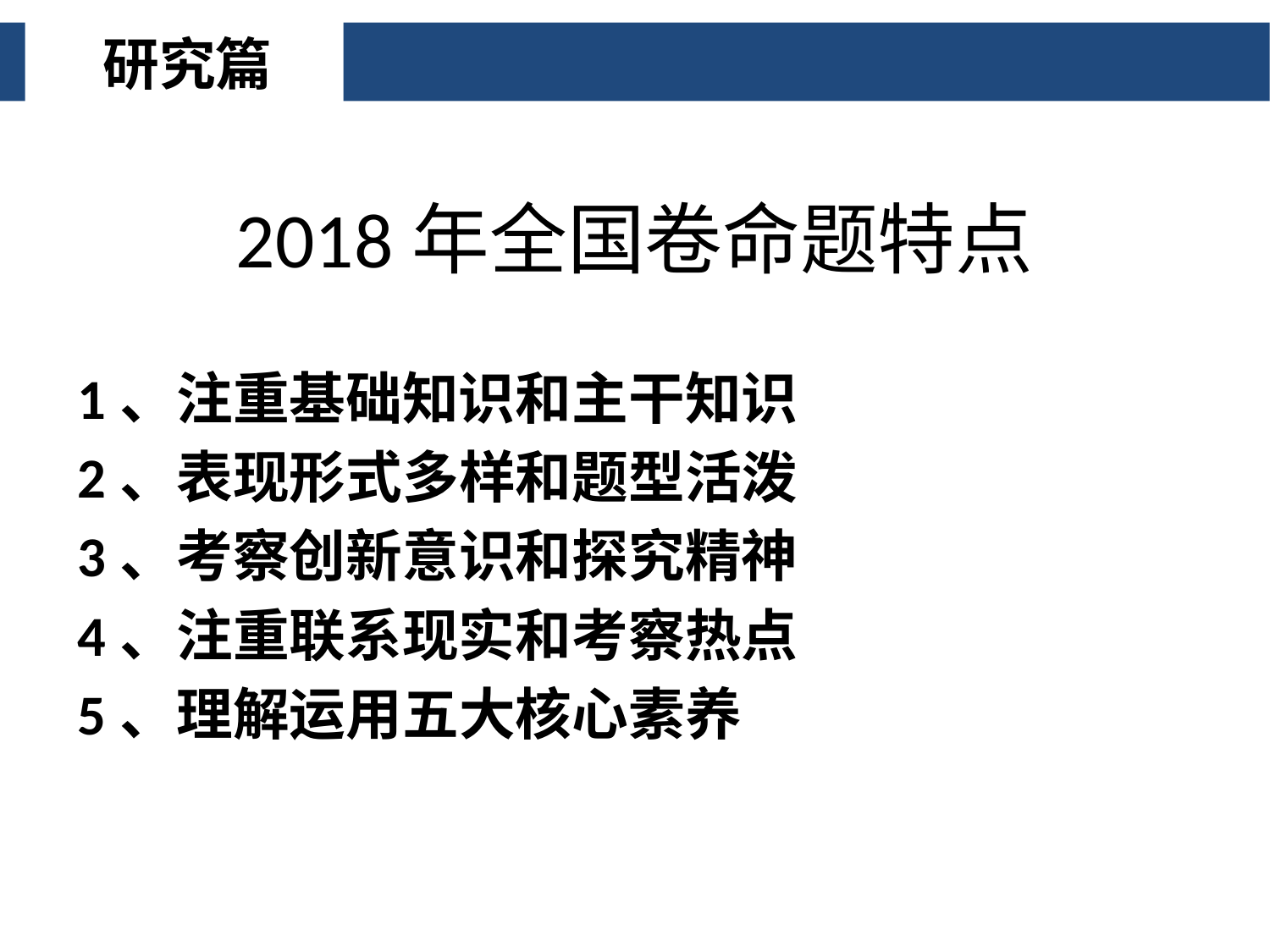

研究篇
# 2018年全国卷命题特点
1、注重基础知识和主干知识
2、表现形式多样和题型活泼
3、考察创新意识和探究精神
4、注重联系现实和考察热点
5、理解运用五大核心素养